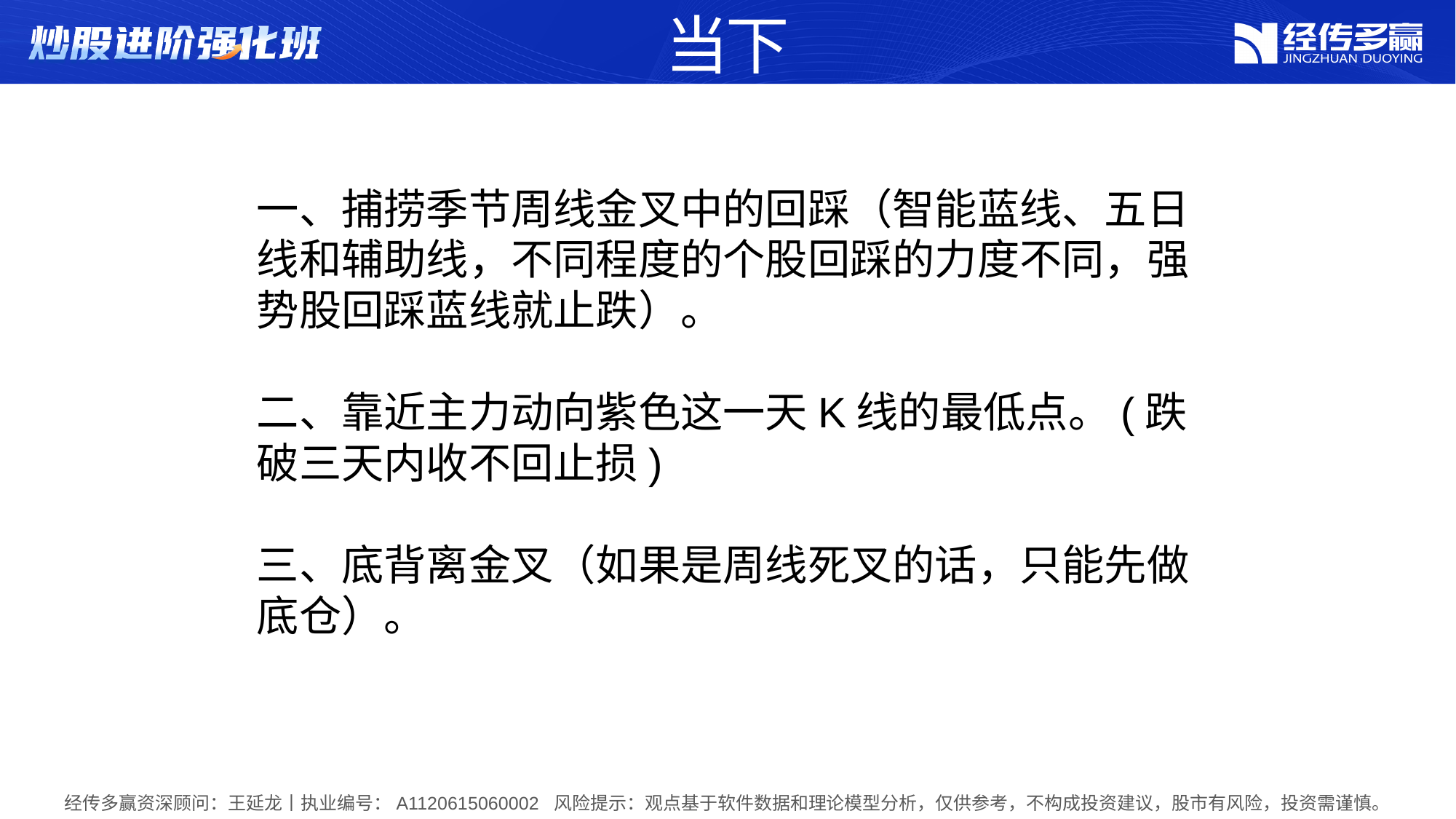

当下
一、捕捞季节周线金叉中的回踩（智能蓝线、五日线和辅助线，不同程度的个股回踩的力度不同，强势股回踩蓝线就止跌）。

二、靠近主力动向紫色这一天K线的最低点。(跌破三天内收不回止损)

三、底背离金叉（如果是周线死叉的话，只能先做底仓）。